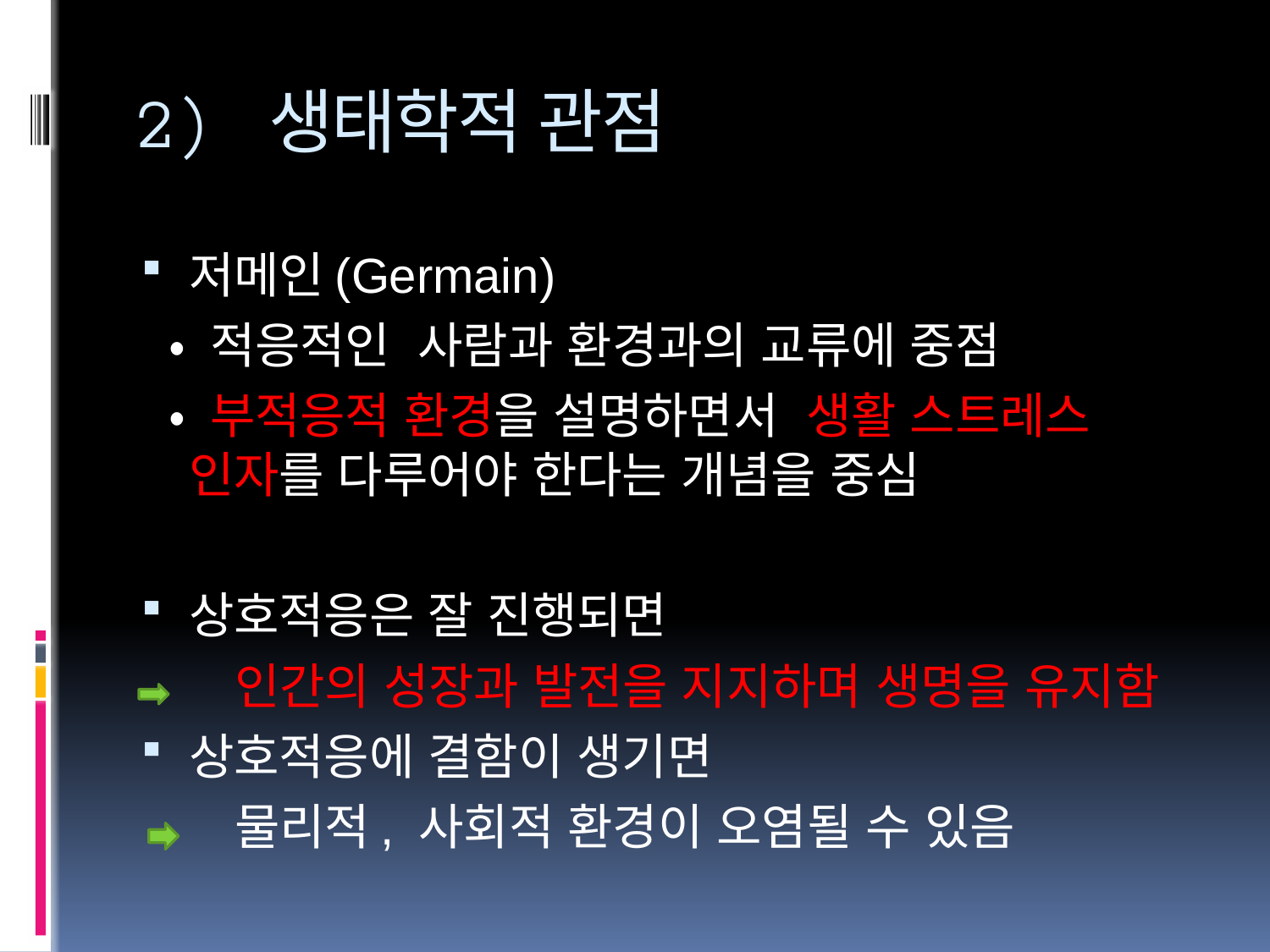

# 2) 생태학적 관점
저메인(Germain)
  • 적응적인  사람과 환경과의 교류에 중점
  • 부적응적 환경을 설명하면서  생활 스트레스 인자를 다루어야 한다는 개념을 중심

상호적응은 잘 진행되면
      인간의 성장과 발전을 지지하며 생명을 유지함
상호적응에 결함이 생기면
      물리적, 사회적 환경이 오염될 수 있음